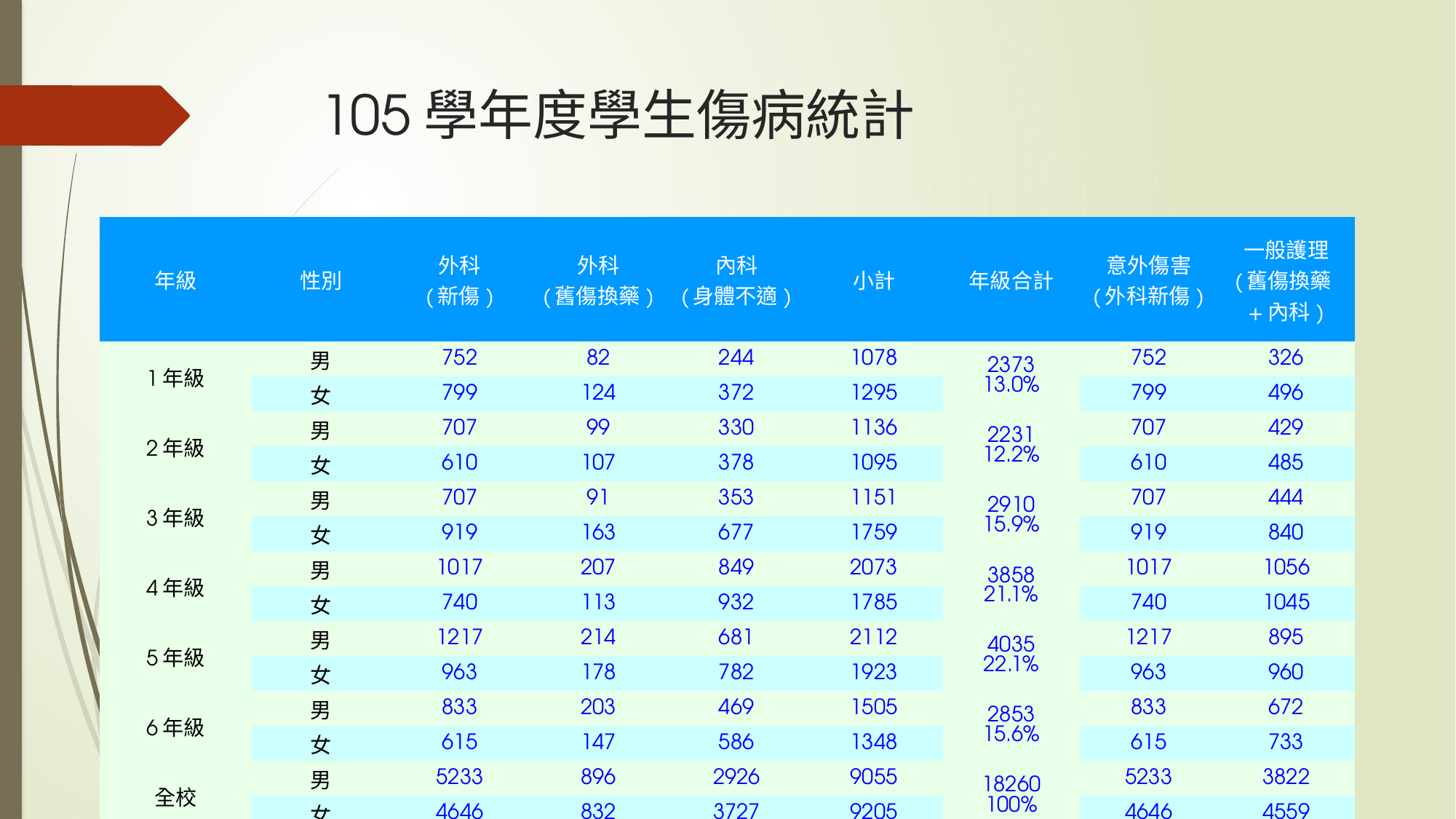

# 105學年度學生傷病統計
| 年級 | 性別 | 外科 (新傷) | 外科 (舊傷換藥) | 內科 (身體不適) | 小計 | 年級合計 | 意外傷害 (外科新傷) | 一般護理 (舊傷換藥+內科) |
| --- | --- | --- | --- | --- | --- | --- | --- | --- |
| 1年級 | 男 | 752 | 82 | 244 | 1078 | 2373 13.0% | 752 | 326 |
|  | 女 | 799 | 124 | 372 | 1295 |  | 799 | 496 |
| 2年級 | 男 | 707 | 99 | 330 | 1136 | 2231 12.2% | 707 | 429 |
|  | 女 | 610 | 107 | 378 | 1095 |  | 610 | 485 |
| 3年級 | 男 | 707 | 91 | 353 | 1151 | 2910 15.9% | 707 | 444 |
|  | 女 | 919 | 163 | 677 | 1759 |  | 919 | 840 |
| 4年級 | 男 | 1017 | 207 | 849 | 2073 | 3858 21.1% | 1017 | 1056 |
|  | 女 | 740 | 113 | 932 | 1785 |  | 740 | 1045 |
| 5年級 | 男 | 1217 | 214 | 681 | 2112 | 4035 22.1% | 1217 | 895 |
|  | 女 | 963 | 178 | 782 | 1923 |  | 963 | 960 |
| 6年級 | 男 | 833 | 203 | 469 | 1505 | 2853 15.6% | 833 | 672 |
|  | 女 | 615 | 147 | 586 | 1348 |  | 615 | 733 |
| 全校 | 男 | 5233 | 896 | 2926 | 9055 | 18260 100% | 5233 | 3822 |
|  | 女 | 4646 | 832 | 3727 | 9205 |  | 4646 | 4559 |